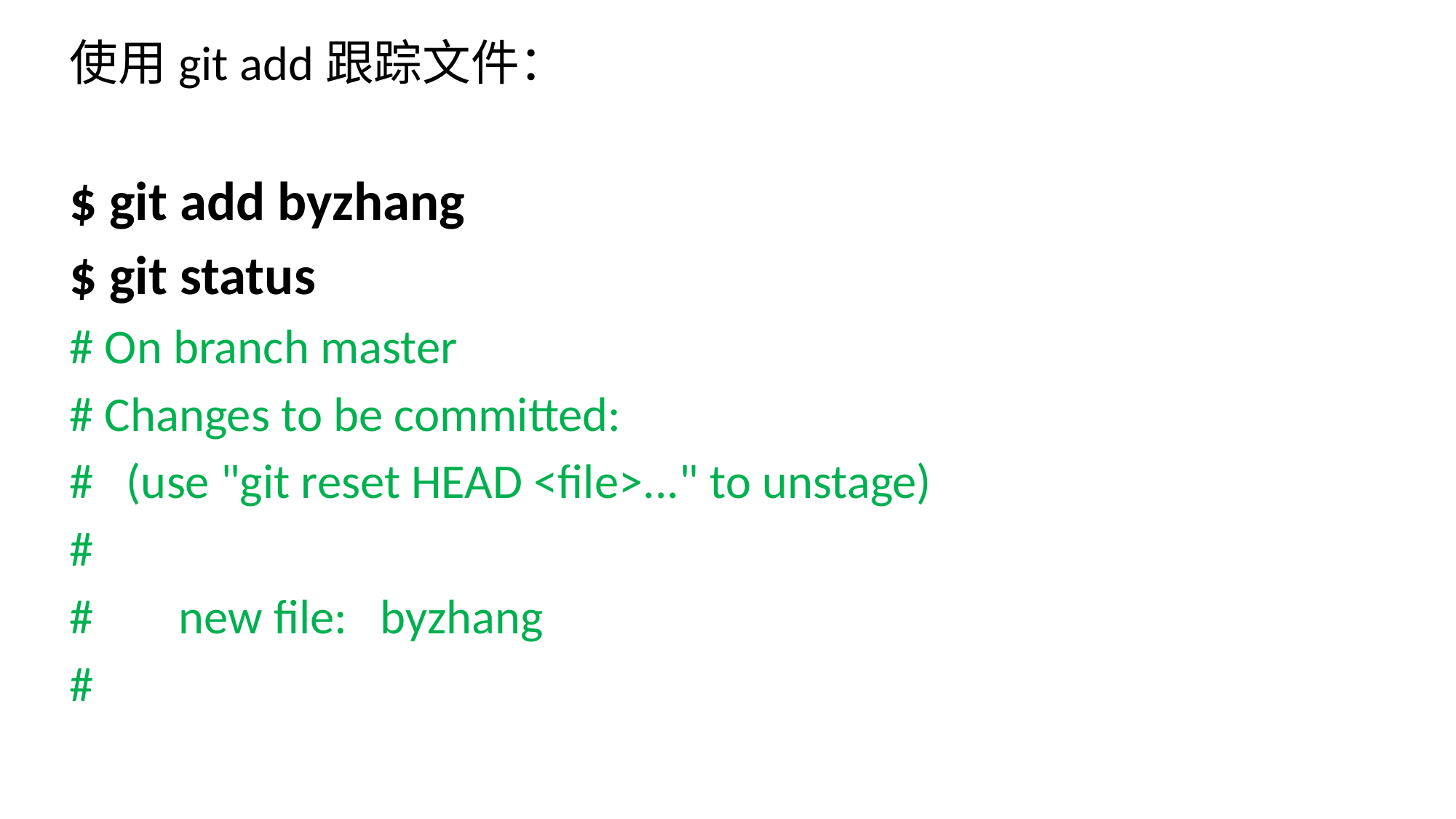

使用git add跟踪文件：

$ git add byzhang
$ git status
# On branch master
# Changes to be committed:
#   (use "git reset HEAD <file>..." to unstage)
#
#	new file:   byzhang
#